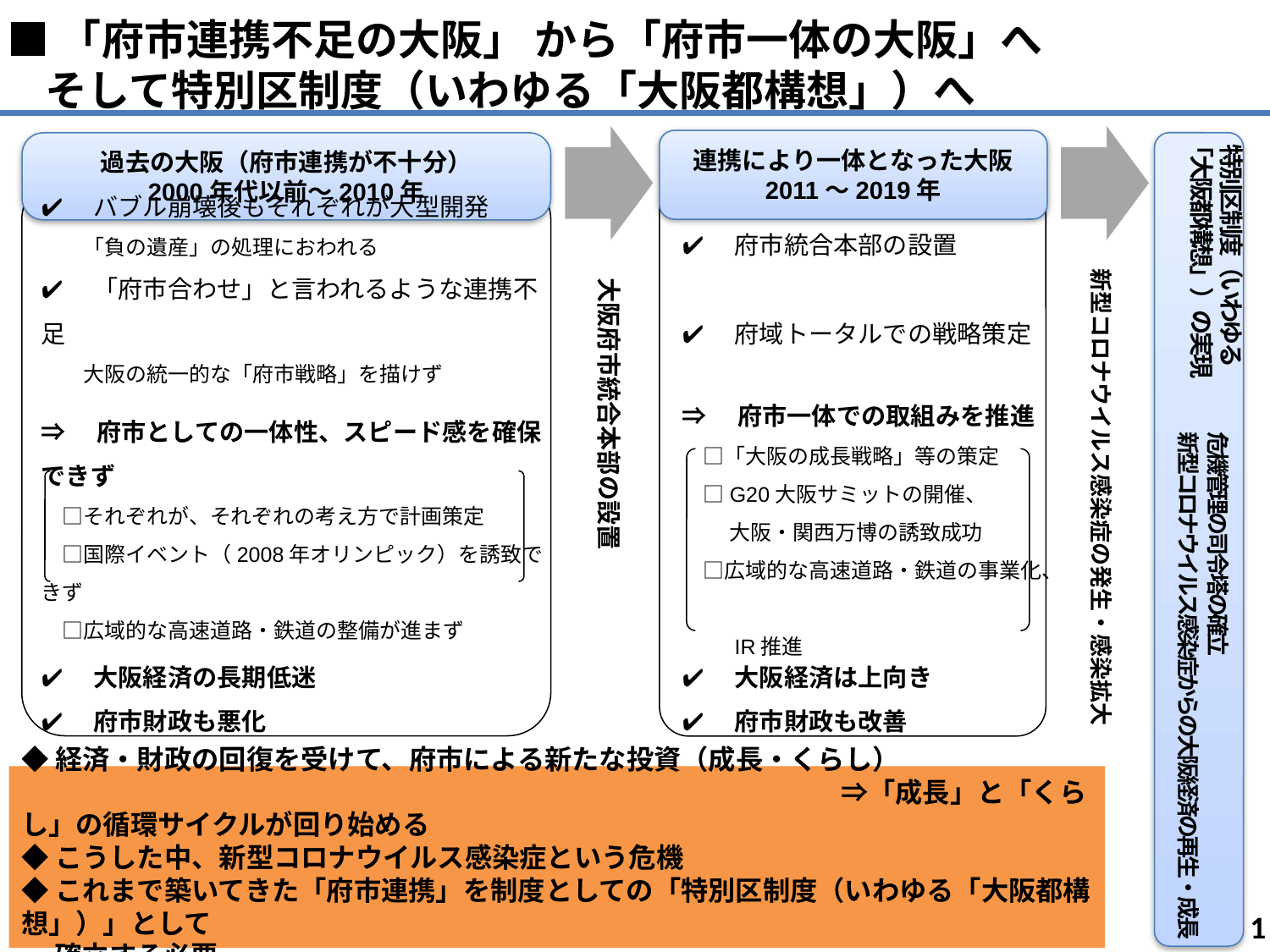

■「府市連携不足の大阪」 から「府市一体の大阪」へ
   そして特別区制度（いわゆる「大阪都構想」）へ
特別区制度（いわゆる
「大阪都構想」）の実現

連携により一体となった大阪
2011～2019年

過去の大阪（府市連携が不十分）
2000年代以前～2010年

✔　府市統合本部の設置

✔　府域トータルでの戦略策定

⇒　府市一体での取組みを推進
　□「大阪の成長戦略」等の策定
　□G20大阪サミットの開催、
　　 大阪・関西万博の誘致成功
　□広域的な高速道路・鉄道の事業化、
　　 IR推進
✔　バブル崩壊後もそれぞれが大型開発
　　「負の遺産」の処理におわれる
✔　「府市合わせ」と言われるような連携不足
　　大阪の統一的な「府市戦略」を描けず

⇒　府市としての一体性、スピード感を確保できず
　□それぞれが、それぞれの考え方で計画策定
　□国際イベント（2008年オリンピック）を誘致できず
　□広域的な高速道路・鉄道の整備が進まず
新型コロナウイルス感染症の発生・感染拡大
大阪府市統合本部の設置
新型コロナウイルス感染症からの大阪経済の再生・成長
危機管理の司令塔の確立

✔　大阪経済の長期低迷
✔　府市財政も悪化
✔　大阪経済は上向き
✔　府市財政も改善
◆経済・財政の回復を受けて、府市による新たな投資（成長・くらし）
　　　　　　　　　　　　　　　　　　　　　　　　　　　　　　⇒「成長」と「くらし」の循環サイクルが回り始める
◆こうした中、新型コロナウイルス感染症という危機
◆これまで築いてきた「府市連携」を制度としての「特別区制度（いわゆる「大阪都構想」）」として
　 確立する必要
1